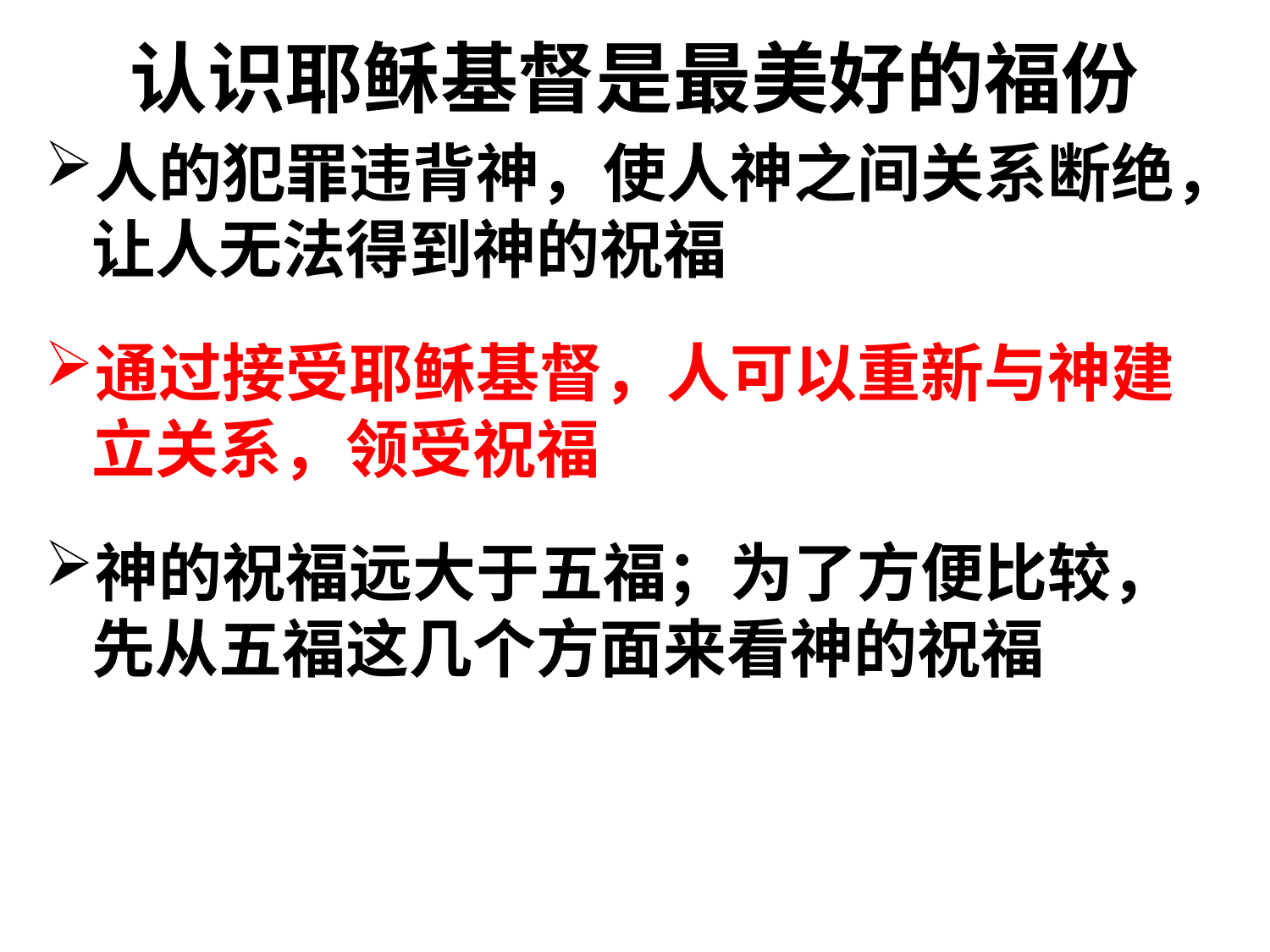

# 认识耶稣基督是最美好的福份
人的犯罪违背神，使人神之间关系断绝，让人无法得到神的祝福

通过接受耶稣基督，人可以重新与神建立关系，领受祝福

神的祝福远大于五福；为了方便比较，先从五福这几个方面来看神的祝福